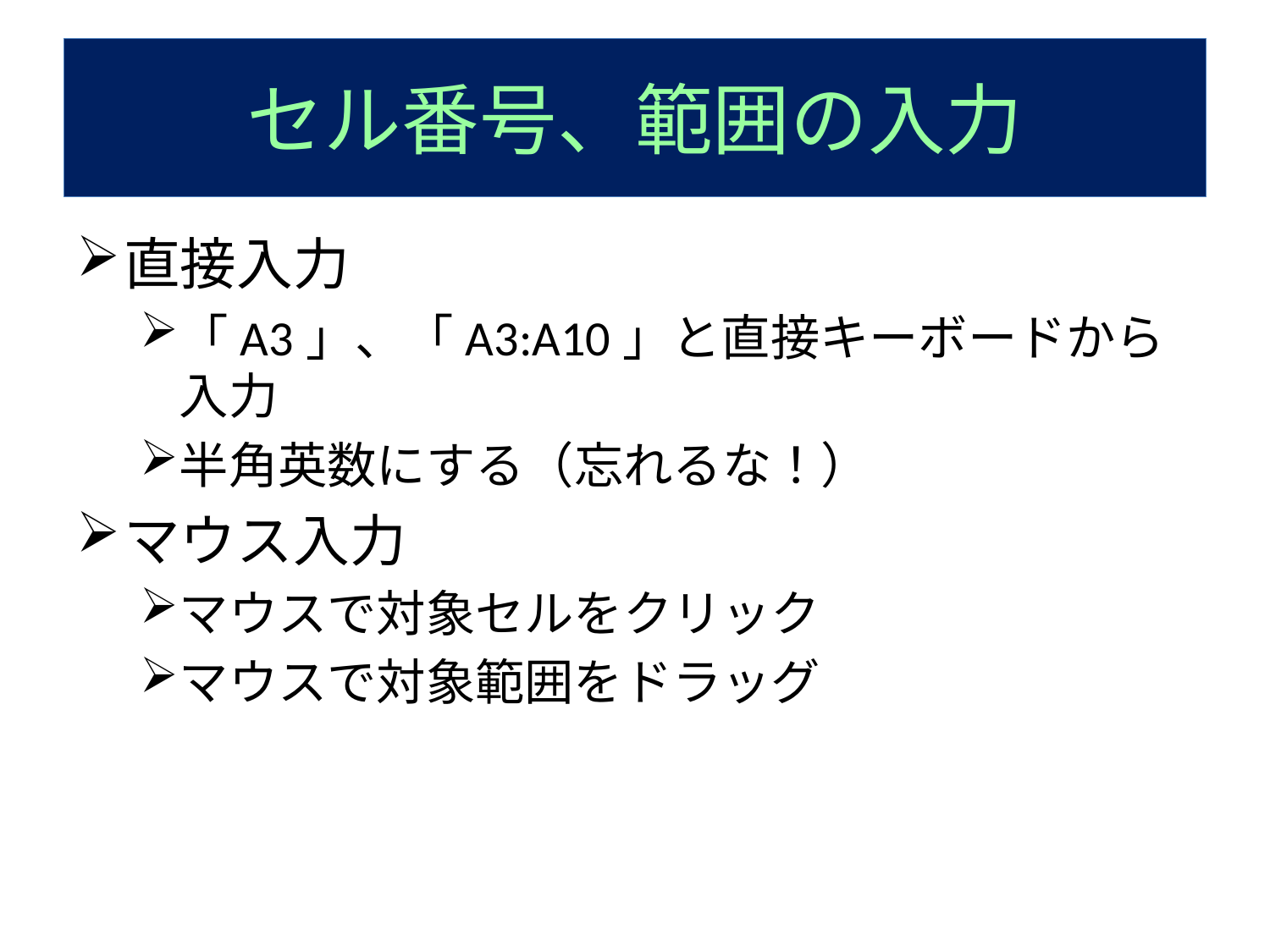

# セル番号、範囲の入力
直接入力
「A3」、「A3:A10」と直接キーボードから入力
半角英数にする（忘れるな！）
マウス入力
マウスで対象セルをクリック
マウスで対象範囲をドラッグ